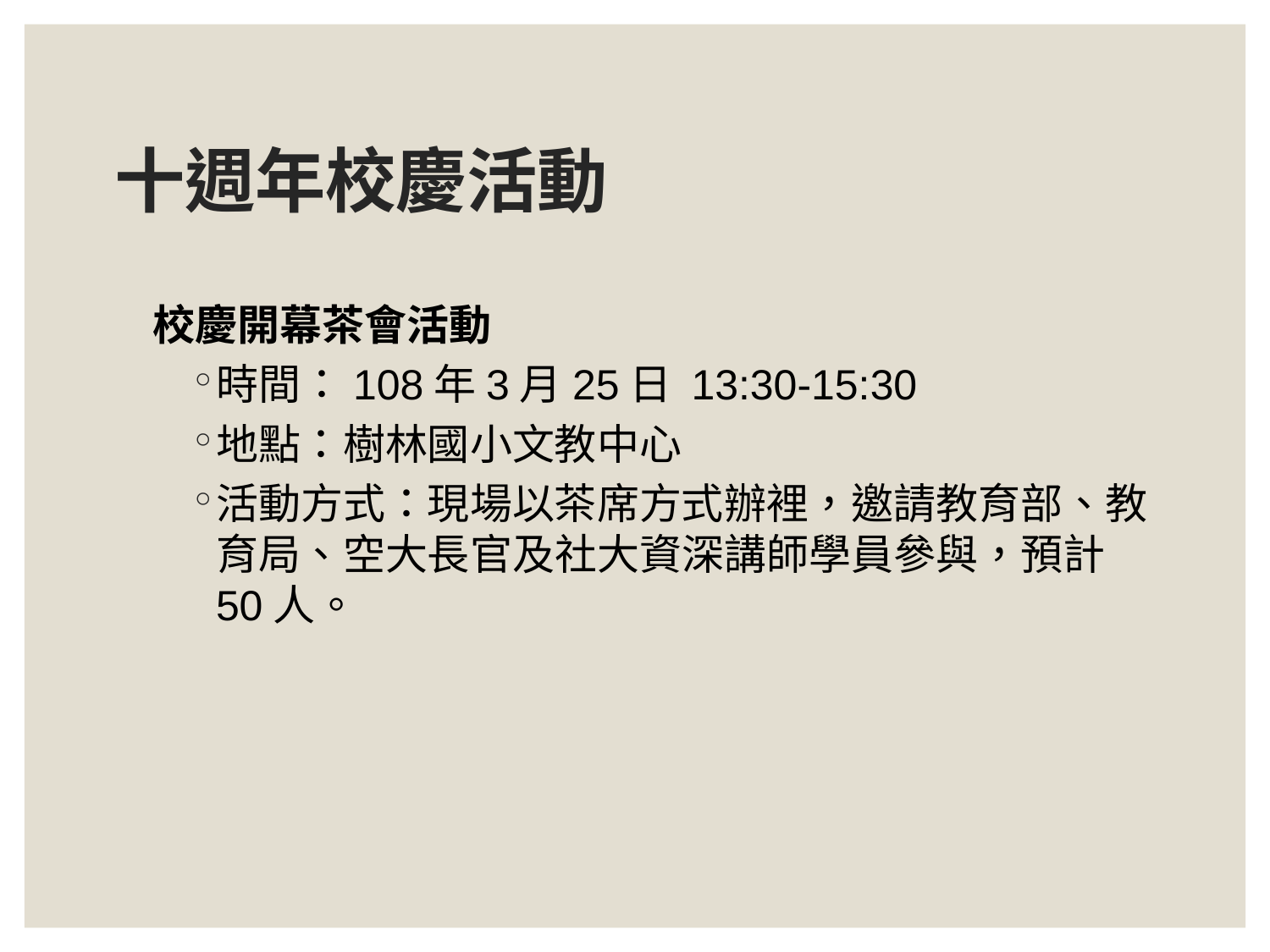

# 十週年校慶活動
校慶開幕茶會活動
時間：108年3月25日 13:30-15:30
地點：樹林國小文教中心
活動方式：現場以茶席方式辦裡，邀請教育部、教育局、空大長官及社大資深講師學員參與，預計50人。